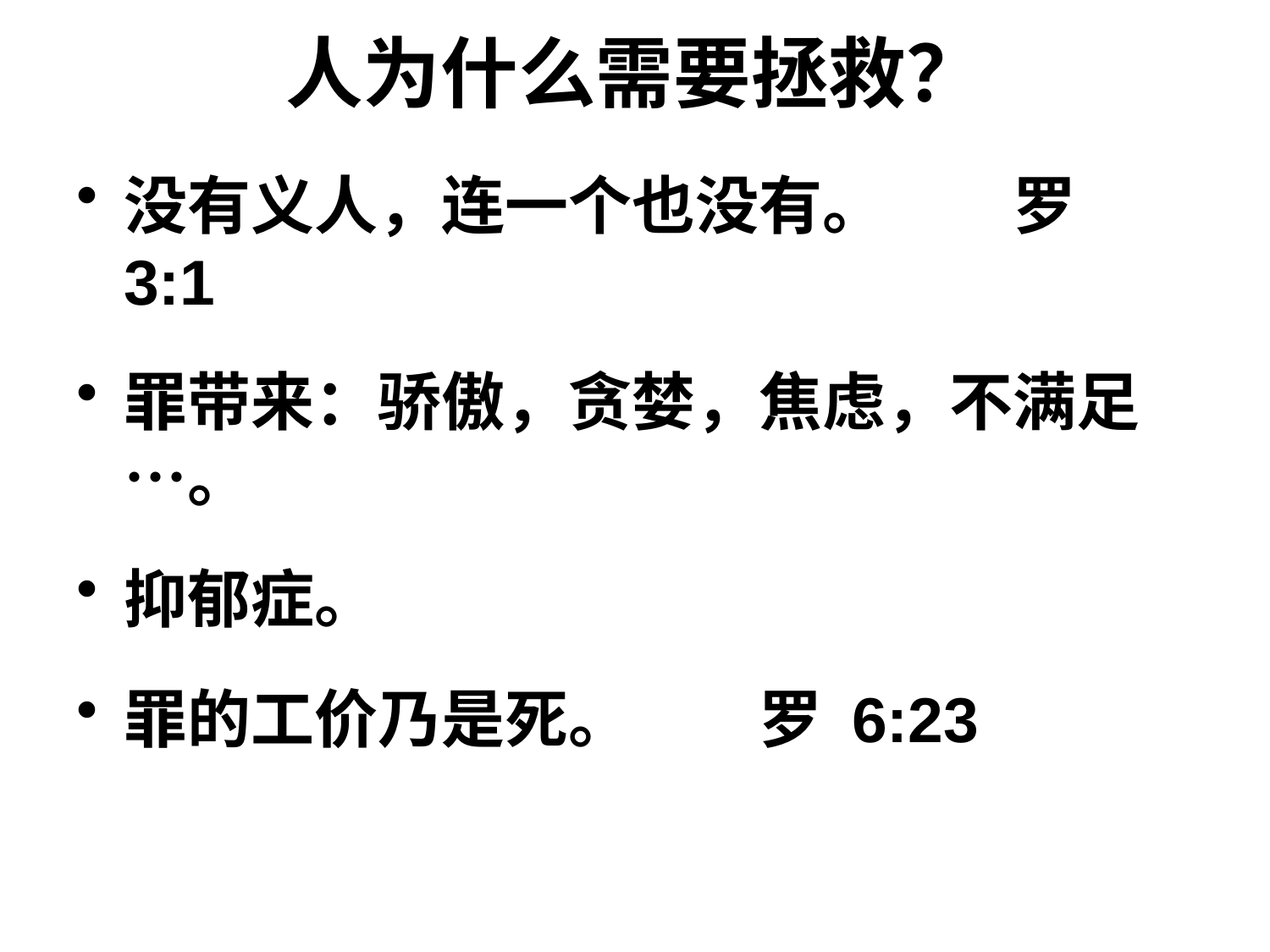

# 人为什么需要拯救？
没有义人，连一个也没有。	罗 3:1
罪带来：骄傲，贪婪，焦虑，不满足 …。
抑郁症。
罪的工价乃是死。	罗 6:23